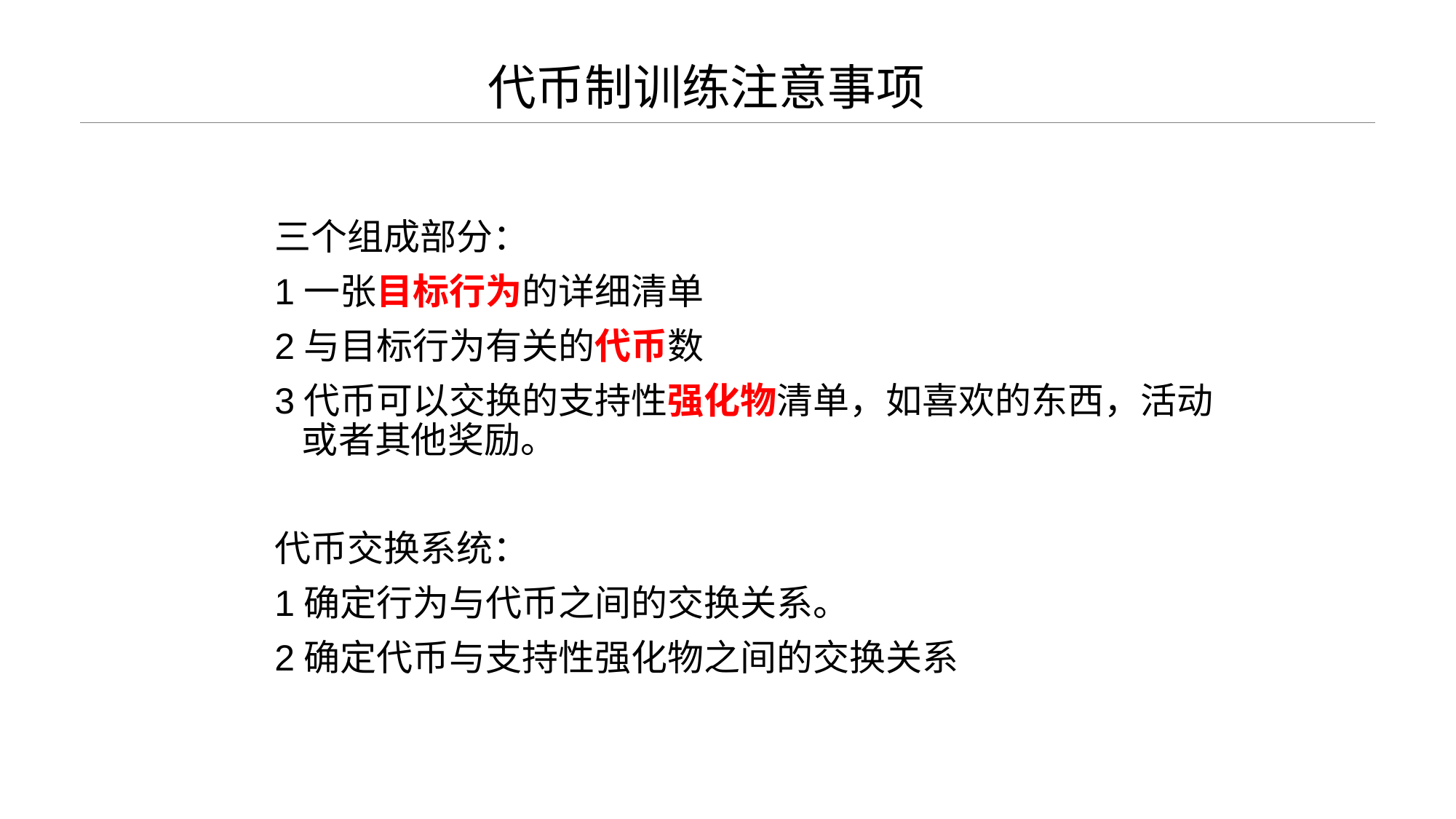

# 代币制训练注意事项
三个组成部分：
1一张目标行为的详细清单
2与目标行为有关的代币数
3代币可以交换的支持性强化物清单，如喜欢的东西，活动或者其他奖励。

代币交换系统：
1确定行为与代币之间的交换关系。
2确定代币与支持性强化物之间的交换关系